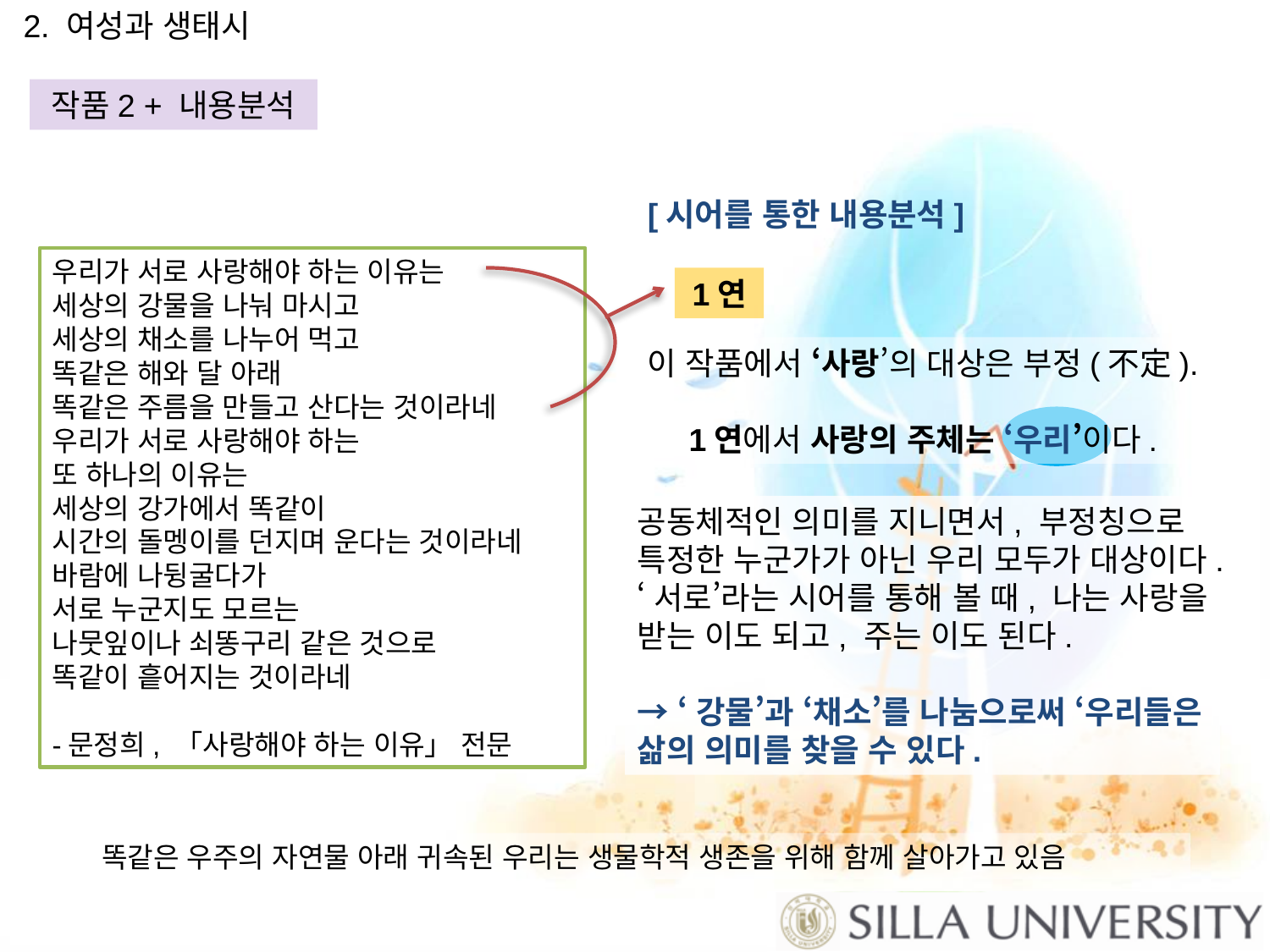

작품2 + 내용분석
[시어를 통한 내용분석]
우리가 서로 사랑해야 하는 이유는
세상의 강물을 나눠 마시고
세상의 채소를 나누어 먹고
똑같은 해와 달 아래
똑같은 주름을 만들고 산다는 것이라네
우리가 서로 사랑해야 하는
또 하나의 이유는
세상의 강가에서 똑같이
시간의 돌멩이를 던지며 운다는 것이라네
바람에 나뒹굴다가
서로 누군지도 모르는
나뭇잎이나 쇠똥구리 같은 것으로
똑같이 흩어지는 것이라네

-문정희, 「사랑해야 하는 이유」 전문

1연
이 작품에서 ‘사랑’의 대상은 부정(不定).

1연에서 사랑의 주체는 ‘우리’이다.
공동체적인 의미를 지니면서, 부정칭으로 특정한 누군가가 아닌 우리 모두가 대상이다.
‘서로’라는 시어를 통해 볼 때, 나는 사랑을 받는 이도 되고, 주는 이도 된다.

→ ‘강물’과 ‘채소’를 나눔으로써 ‘우리들은 삶의 의미를 찾을 수 있다.

똑같은 우주의 자연물 아래 귀속된 우리는 생물학적 생존을 위해 함께 살아가고 있음